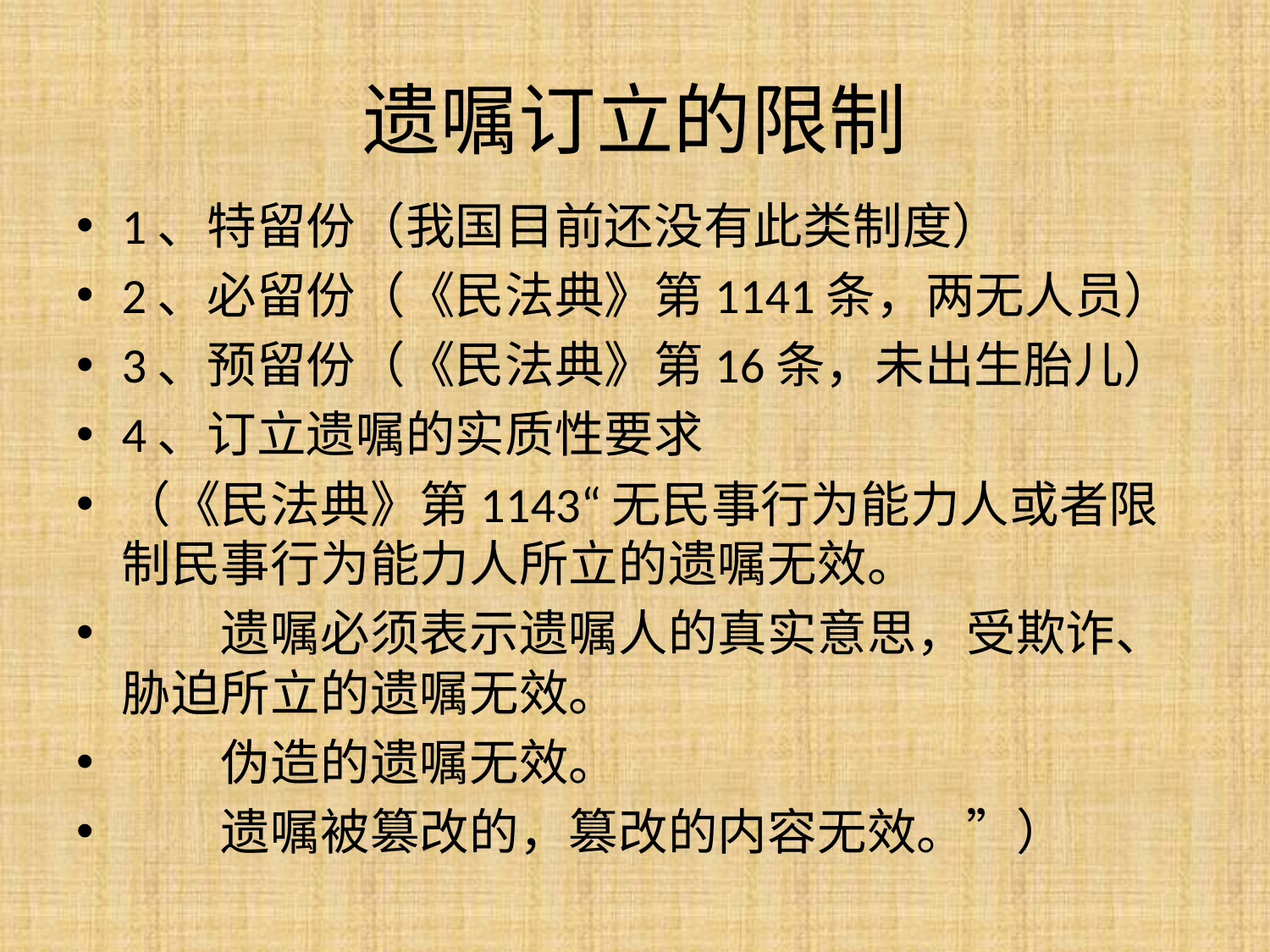

# 遗嘱订立的限制
1、特留份（我国目前还没有此类制度）
2、必留份（《民法典》第1141条，两无人员）
3、预留份（《民法典》第16条，未出生胎儿）
4、订立遗嘱的实质性要求
（《民法典》第1143“无民事行为能力人或者限制民事行为能力人所立的遗嘱无效。
　　遗嘱必须表示遗嘱人的真实意思，受欺诈、胁迫所立的遗嘱无效。
　　伪造的遗嘱无效。
　　遗嘱被篡改的，篡改的内容无效。”）